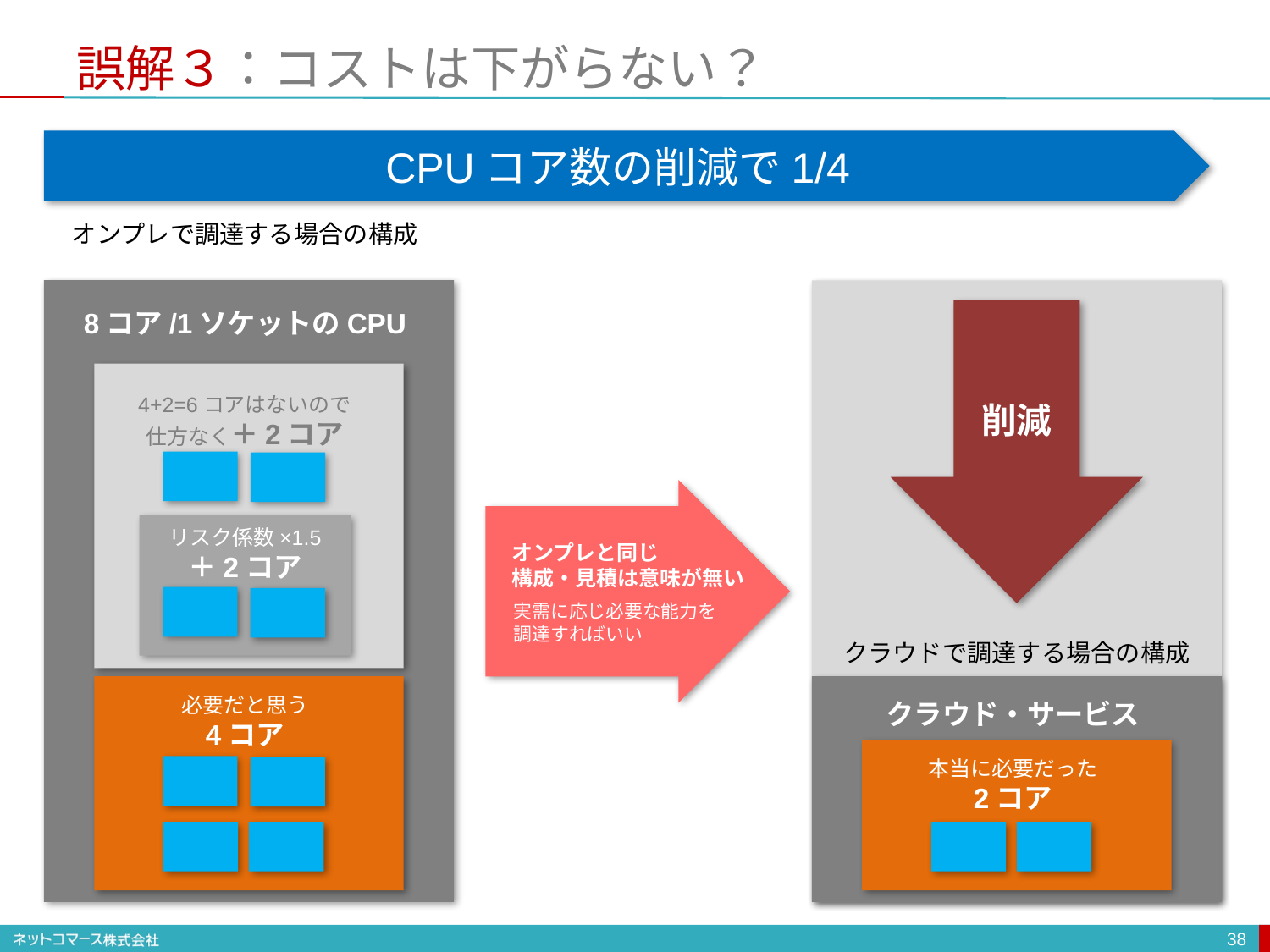

# 誤解３：コストは下がらない？
CPUコア数の削減で1/4
オンプレで調達する場合の構成

削減

オンプレと同じ
構成・見積は意味が無い
実需に応じ必要な能力を
調達すればいい
クラウドで調達する場合の構成

クラウド・サービス

本当に必要だった
2コア

8コア/1ソケットのCPU

4+2=6コアはないので
仕方なく＋2コア

リスク係数×1.5
＋2コア

必要だと思う
4コア

38